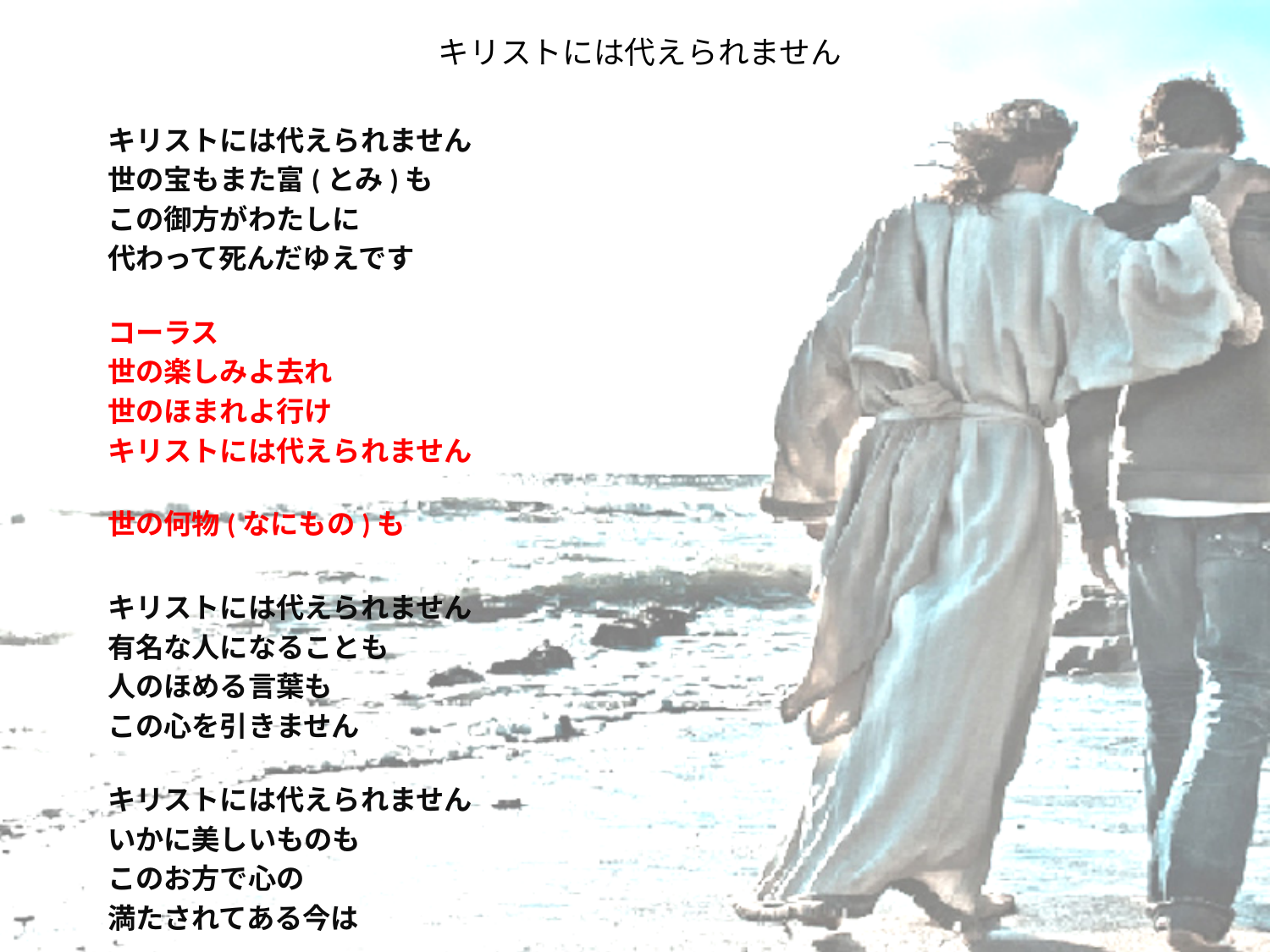

# キリストには代えられません
キリストには代えられません
世の宝もまた富(とみ)も
この御方がわたしに
代わって死んだゆえです

コーラス
世の楽しみよ去れ
世のほまれよ行け
キリストには代えられません
世の何物(なにもの)も

キリストには代えられません
有名な人になることも
人のほめる言葉も
この心を引きません

キリストには代えられません
いかに美しいものも
このお方で心の
満たされてある今は